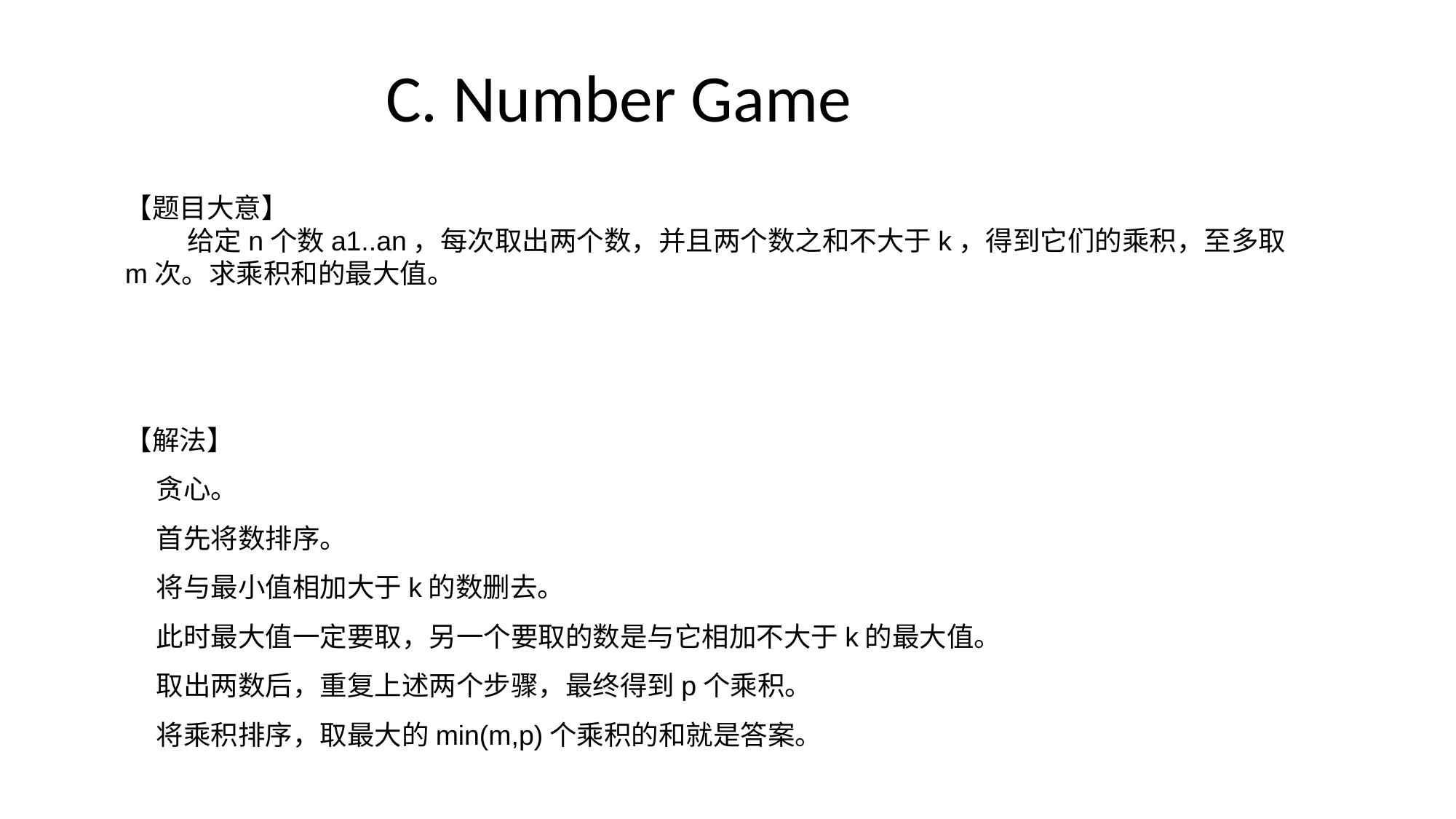

C. Number Game
【题目大意】
         给定n个数a1..an，每次取出两个数，并且两个数之和不大于k，得到它们的乘积，至多取m次。求乘积和的最大值。

【解法】
    贪心。
    首先将数排序。
    将与最小值相加大于k的数删去。
    此时最大值一定要取，另一个要取的数是与它相加不大于k的最大值。
    取出两数后，重复上述两个步骤，最终得到p个乘积。
    将乘积排序，取最大的min(m,p)个乘积的和就是答案。